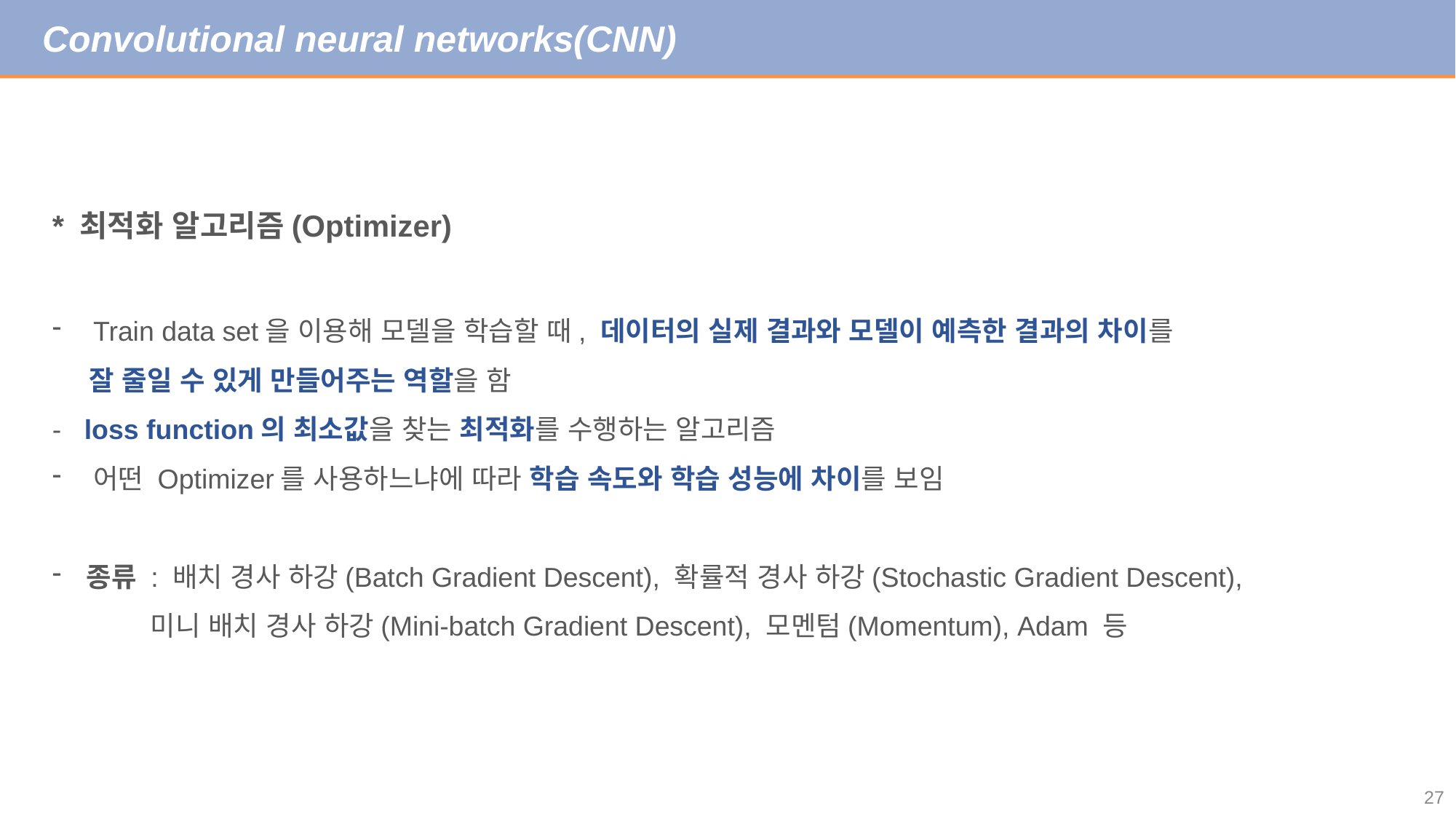

Convolutional neural networks(CNN)
* 최적화 알고리즘(Optimizer)

Train data set을 이용해 모델을 학습할 때, 데이터의 실제 결과와 모델이 예측한 결과의 차이를
    잘 줄일 수 있게 만들어주는 역할을 함
-   loss function의 최소값을 찾는 최적화를 수행하는 알고리즘
어떤 Optimizer를 사용하느냐에 따라 학습 속도와 학습 성능에 차이를 보임

종류 : 배치 경사 하강(Batch Gradient Descent), 확률적 경사 하강(Stochastic Gradient Descent),
            미니 배치 경사 하강(Mini-batch Gradient Descent), 모멘텀(Momentum), Adam 등

27